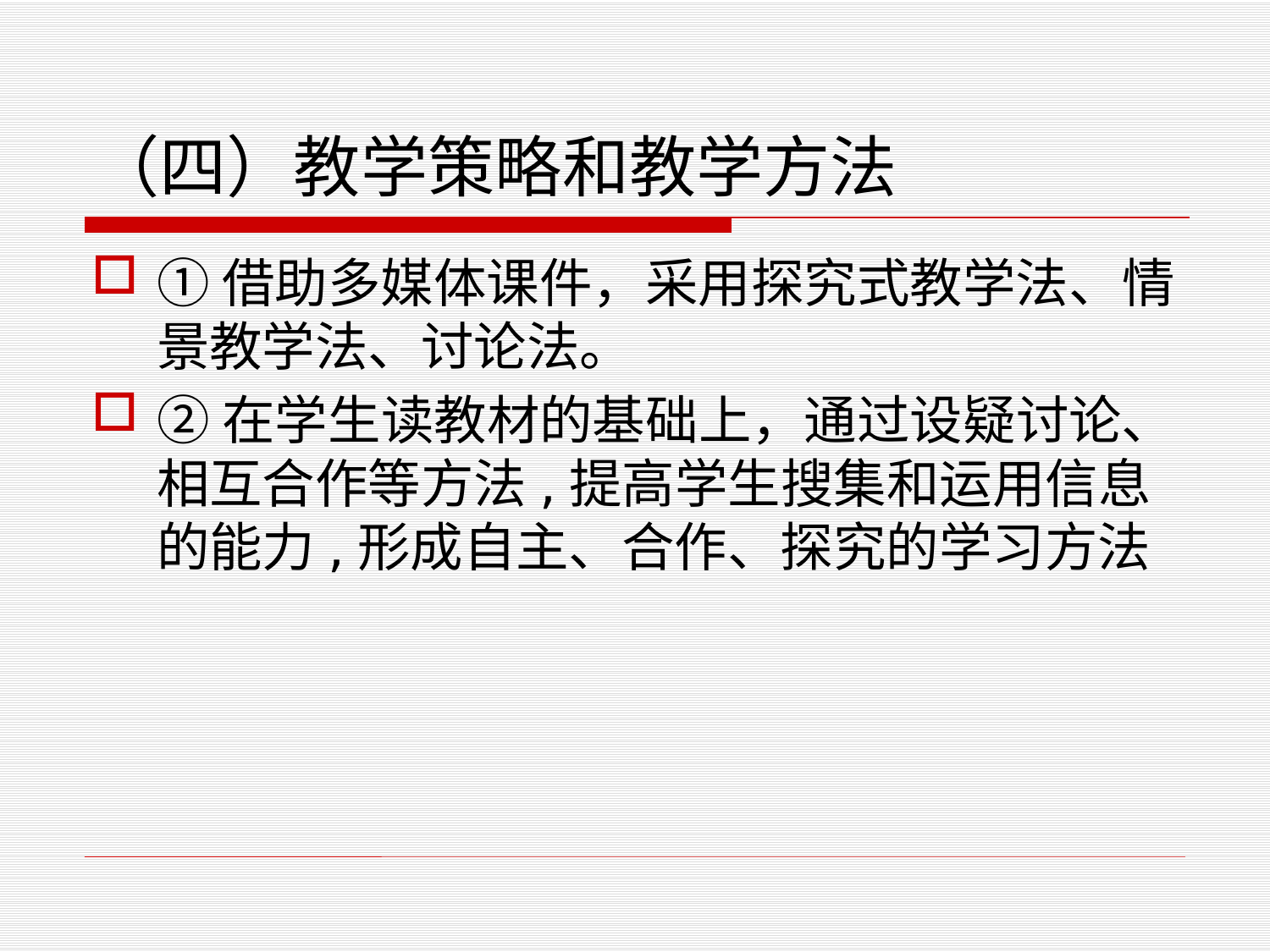

# （四）教学策略和教学方法
①借助多媒体课件，采用探究式教学法、情景教学法、讨论法。
②在学生读教材的基础上，通过设疑讨论、相互合作等方法,提高学生搜集和运用信息的能力,形成自主、合作、探究的学习方法